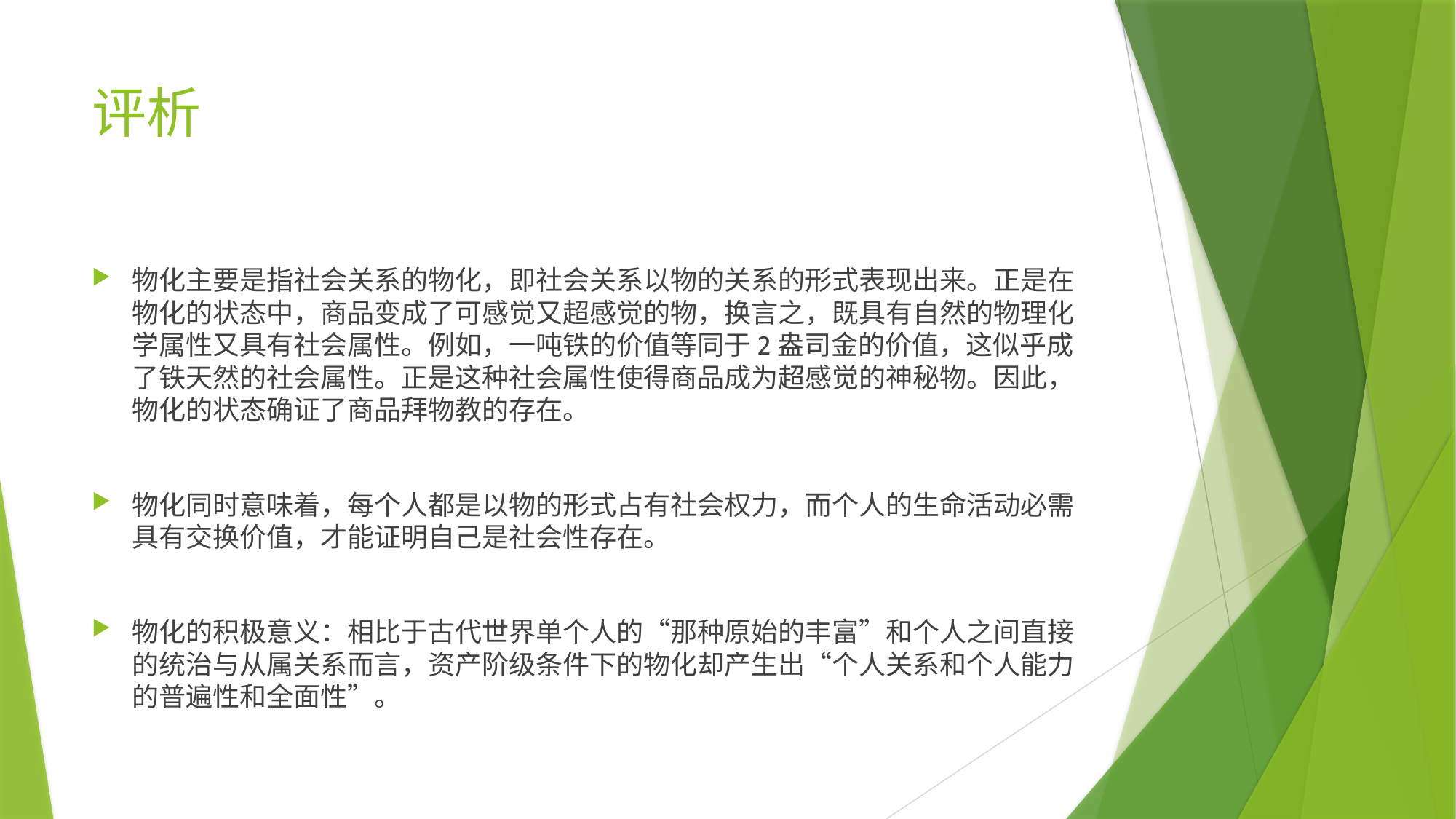

# 评析
物化主要是指社会关系的物化，即社会关系以物的关系的形式表现出来。正是在物化的状态中，商品变成了可感觉又超感觉的物，换言之，既具有自然的物理化学属性又具有社会属性。例如，一吨铁的价值等同于2盎司金的价值，这似乎成了铁天然的社会属性。正是这种社会属性使得商品成为超感觉的神秘物。因此，物化的状态确证了商品拜物教的存在。

物化同时意味着，每个人都是以物的形式占有社会权力，而个人的生命活动必需具有交换价值，才能证明自己是社会性存在。

物化的积极意义：相比于古代世界单个人的“那种原始的丰富”和个人之间直接的统治与从属关系而言，资产阶级条件下的物化却产生出“个人关系和个人能力的普遍性和全面性”。